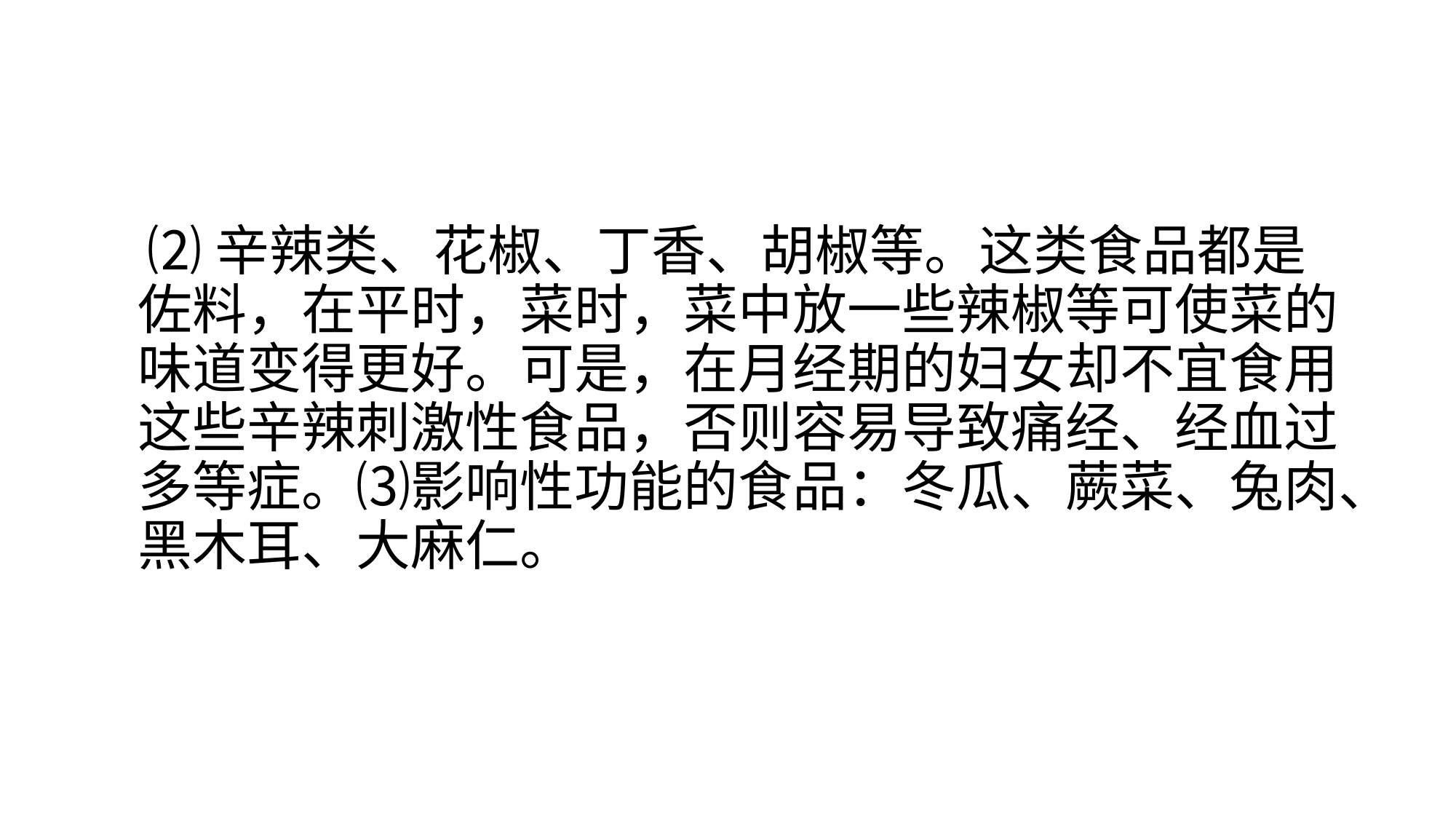

⑵辛辣类、花椒、丁香、胡椒等。这类食品都是佐料，在平时，菜时，菜中放一些辣椒等可使菜的味道变得更好。可是，在月经期的妇女却不宜食用这些辛辣刺激性食品，否则容易导致痛经、经血过多等症。⑶影响性功能的食品：冬瓜、蕨菜、兔肉、黑木耳、大麻仁。